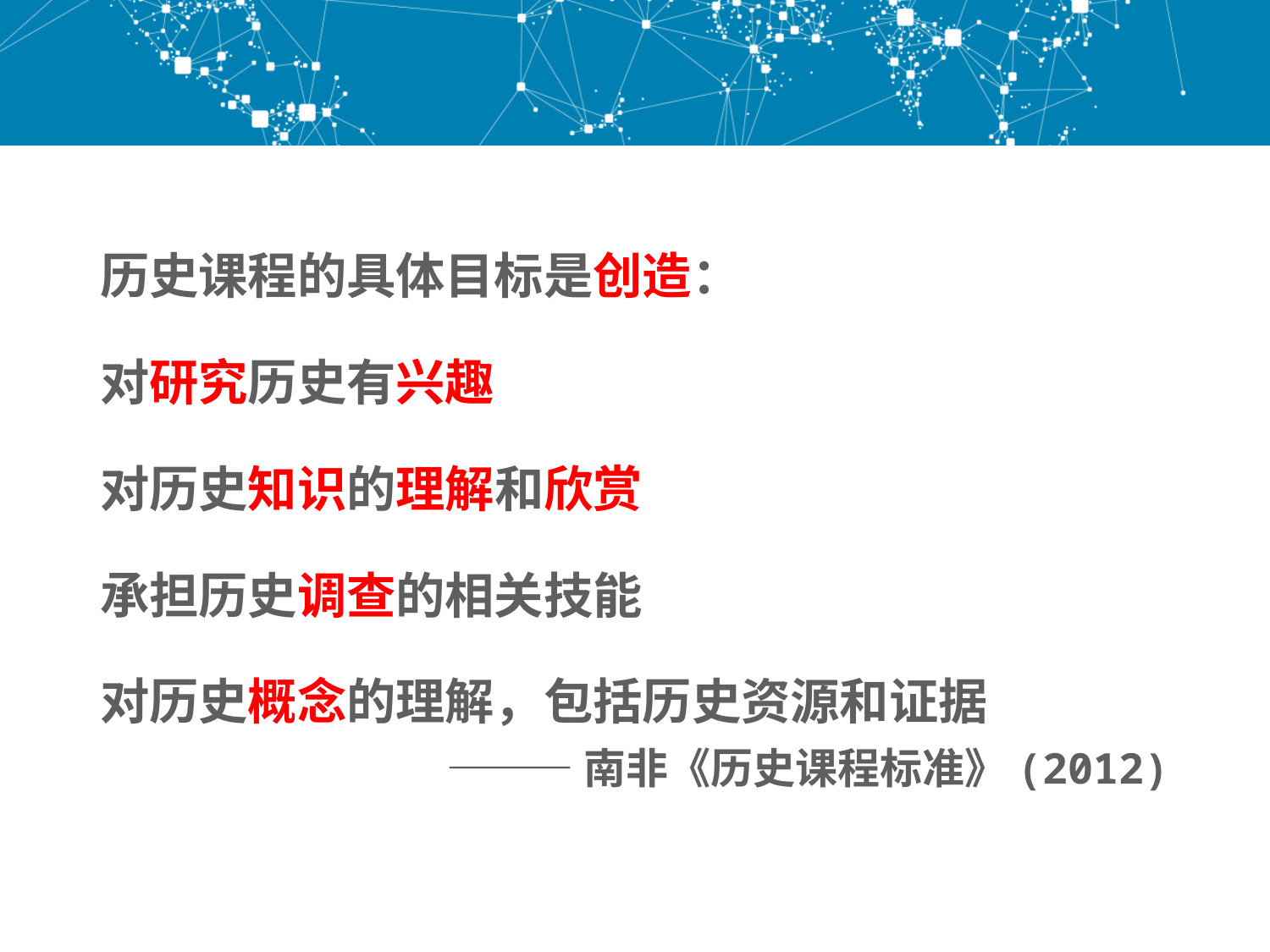

#
历史课程的具体目标是创造：
对研究历史有兴趣
对历史知识的理解和欣赏
承担历史调查的相关技能
对历史概念的理解，包括历史资源和证据
———南非《历史课程标准》(2012)